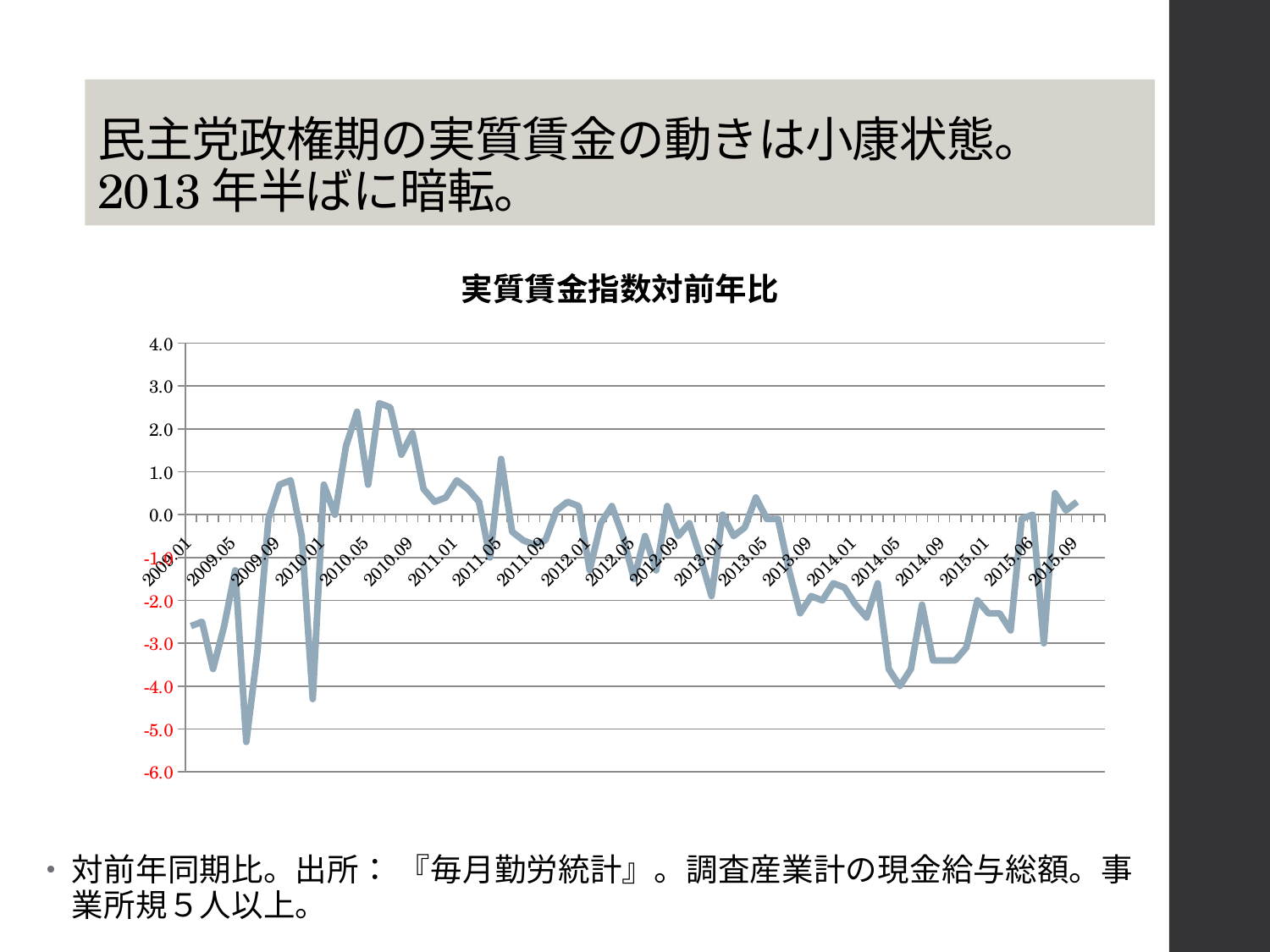

# 民主党政権期の実質賃金の動きは小康状態。 2013年半ばに暗転。

### Chart:

| Category | 実質賃金指数対前年比 |
|---|---|
| 2009.01 | -2.6 |
| 2009.02 | -2.5 |
| 2009.03 | -3.6 |
| 2009.04 | -2.6 |
| 2009.05 | -1.3 |
| 2009.06 | -5.3 |
| 2009.07 | -3.2 |
| 2009.08 | -0.1 |
| 2009.09 | 0.7 |
| 2009.1 | 0.8 |
| 2009.11 | -0.5 |
| 2009.12 | -4.3 |
| 2010.01 | 0.7 |
| 2010.02 | 0.0 |
| 2010.03 | 1.6 |
| 2010.04 | 2.4 |
| 2010.05 | 0.7 |
| 2010.06 | 2.6 |
| 2010.07 | 2.5 |
| 2010.08 | 1.4 |
| 2010.09 | 1.9 |
| 2010.1 | 0.6 |
| 2010.11 | 0.3 |
| 2010.12 | 0.4 |
| 2011.01 | 0.8 |
| 2011.02 | 0.6 |
| 2011.03 | 0.3 |
| 2011.04 | -1.0 |
| 2011.05 | 1.3 |
| 2011.06 | -0.4 |
| 2011.07 | -0.6 |
| 2011.08 | -0.7 |
| 2011.09 | -0.6 |
| 2011.1 | 0.1 |
| 2011.11 | 0.3 |
| 2011.12 | 0.2 |
| 2012.01 | -1.3 |
| 2012.02 | -0.2 |
| 2012.03 | 0.2 |
| 2012.04 | -0.5 |
| 2012.05 | -1.5 |
| 2012.06 | -0.5 |
| 2012.07 | -1.3 |
| 2012.08 | 0.2 |
| 2012.09 | -0.5 |
| 2012.1 | -0.2 |
| 2012.11 | -1.0 |
| 2012.12 | -1.9 |
| 2013.01 | 0.0 |
| 2013.02 | -0.5 |
| 2013.03 | -0.3 |
| 2013.04 | 0.4 |
| 2013.05 | -0.1 |
| 2013.06 | -0.1 |
| 2013.07 | -1.3 |
| 2013.08 | -2.3 |
| 2013.09 | -1.9 |
| 2013.1 | -2.0 |
| 2013.11 | -1.6 |
| 2013.12 | -1.7 |
| 2014.01 | -2.1 |
| 2014.02 | -2.4 |
| 2014.03 | -1.6 |
| 2014.04 | -3.6 |
| 2014.05 | -4.0 |
| 2014.06 | -3.6 |
| 2014.07 | -2.1 |
| 2014.08 | -3.4 |
| 2014.09 | -3.4 |
| 2014.1 | -3.4 |
| 2014.11 | -3.1 |
| 2014.12 | -2.0 |
| 2015.01 | -2.3 |
| 2015.02 | -2.3 |
| 2015.03 | -2.7 |
| 2015.04 | -0.1 |
| 2015.06 | 0.0 |
| 2015.06 | -3.0 |
| 2015.07 | 0.5 |
| 2015.08 | 0.1 |
| 2015.09 | 0.3 |
対前年同期比。出所： 『毎月勤労統計』。調査産業計の現金給与総額。事業所規５人以上。